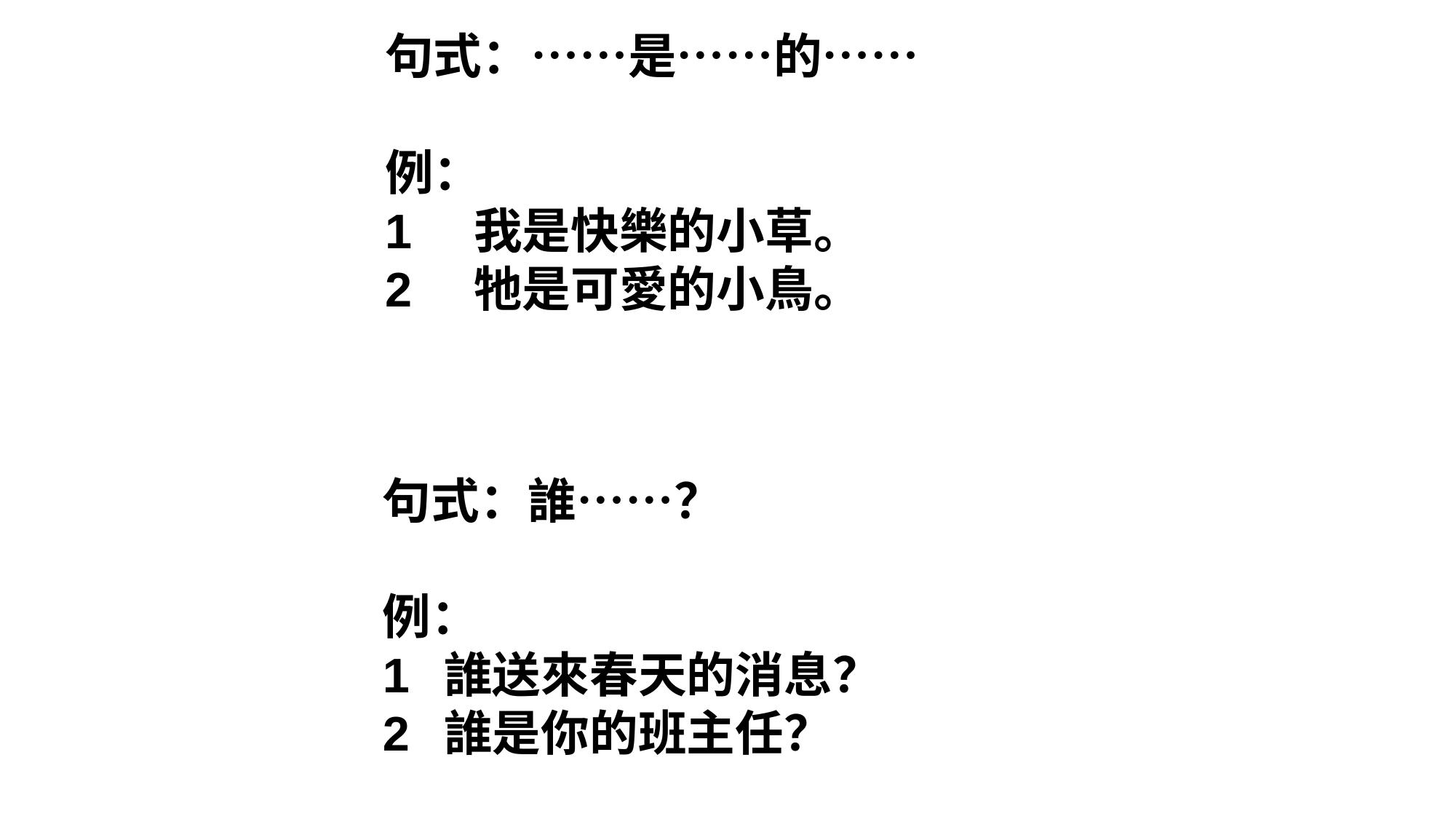

句式：……是……的……

例：
我是快樂的小草。
牠是可愛的小鳥。
句式：誰……？

例：
誰送來春天的消息？
誰是你的班主任？